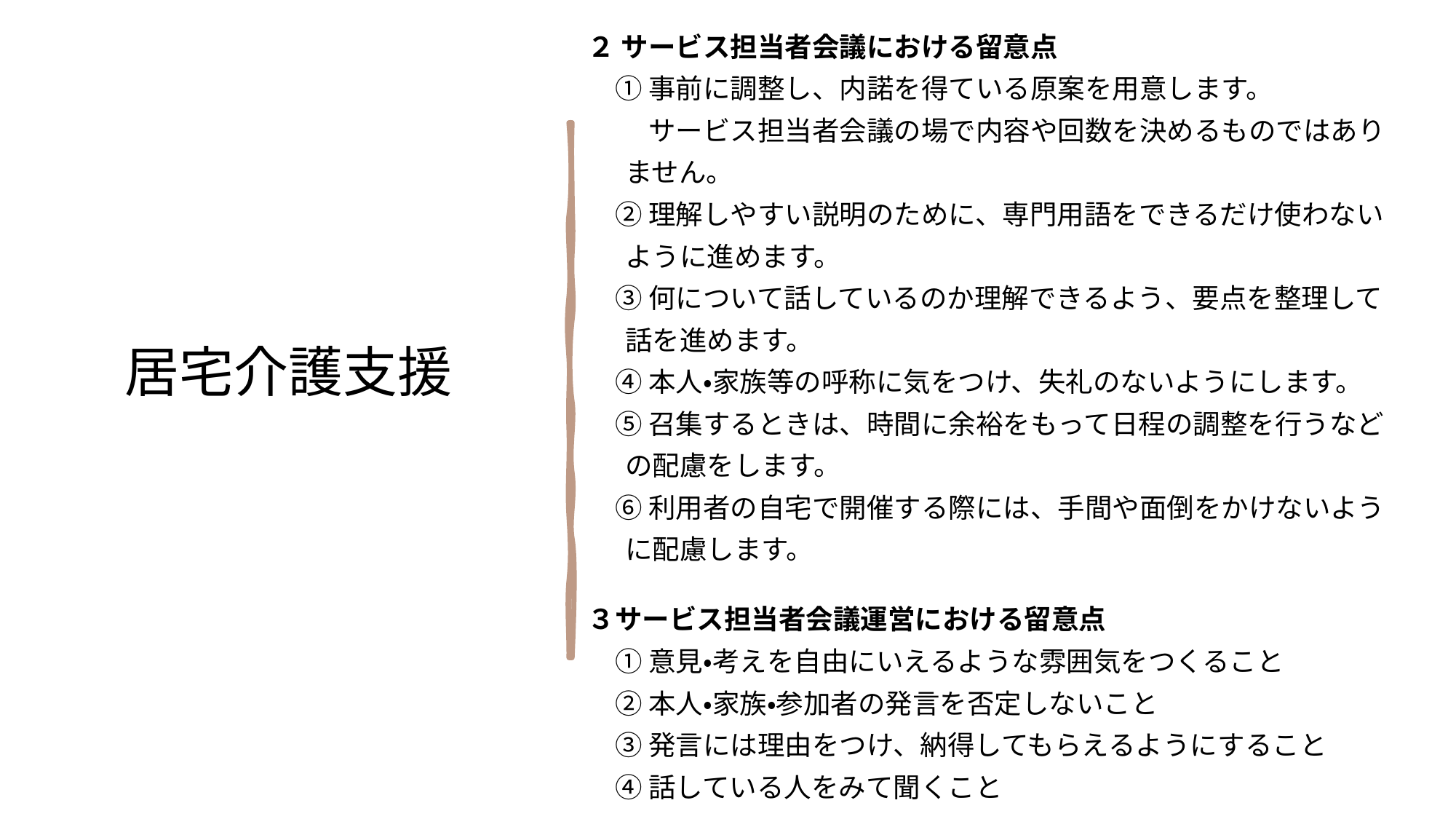

２ サービス担当者会議における留意点
　① 事前に調整し、内諾を得ている原案を用意します。
　　 サービス担当者会議の場で内容や回数を決めるものではあり
     ません。
　② 理解しやすい説明のために、専門用語をできるだけ使わない
     ように進めます。
　③ 何について話しているのか理解できるよう、要点を整理して
     話を進めます。
　④ 本人・家族等の呼称に気をつけ、失礼のないようにします。
　⑤ 召集するときは、時間に余裕をもって日程の調整を行うなど
     の配慮をします。
　⑥ 利用者の自宅で開催する際には、手間や面倒をかけないよう
     に配慮します。

３サービス担当者会議運営における留意点
　① 意見・考えを自由にいえるような雰囲気をつくること
　② 本人・家族・参加者の発言を否定しないこと
　③ 発言には理由をつけ、納得してもらえるようにすること
　④ 話している人をみて聞くこと

居宅介護支援